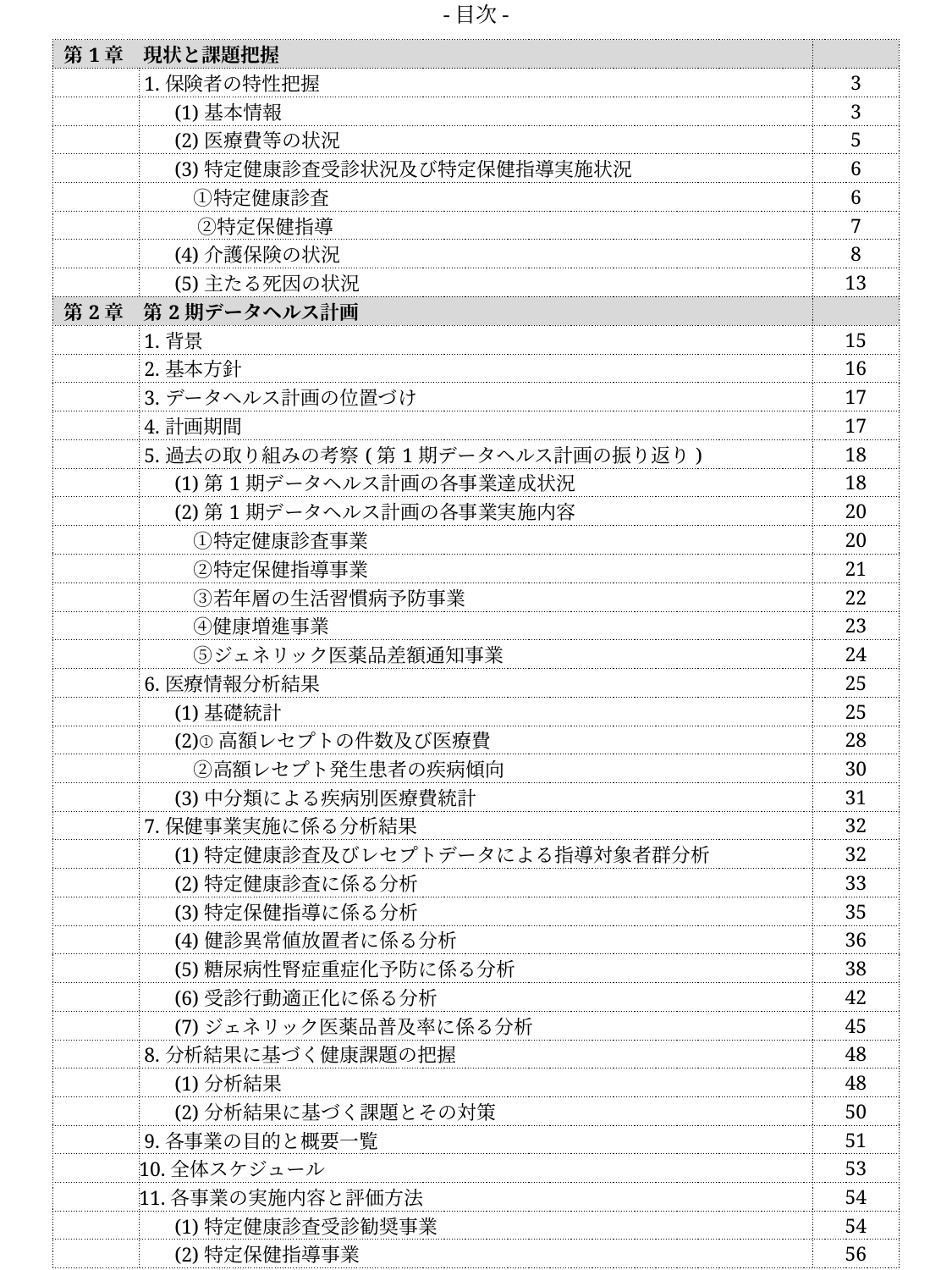

-目次-
| 第1章　現状と課題把握 |  |  |
| --- | --- | --- |
|  | 1.保険者の特性把握 | 3 |
|  | (1)基本情報 | 3 |
|  | (2)医療費等の状況 | 5 |
|  | (3)特定健康診査受診状況及び特定保健指導実施状況 | 6 |
|  | ①特定健康診査 | 6 |
|  | ②特定保健指導 | 7 |
|  | (4)介護保険の状況 | 8 |
|  | (5)主たる死因の状況 | 13 |
| 第2章　第2期データヘルス計画 |  |  |
|  | 1.背景 | 15 |
|  | 2.基本方針 | 16 |
|  | 3.データヘルス計画の位置づけ | 17 |
|  | 4.計画期間 | 17 |
|  | 5.過去の取り組みの考察(第1期データヘルス計画の振り返り) | 18 |
|  | (1)第1期データヘルス計画の各事業達成状況 | 18 |
|  | (2)第1期データヘルス計画の各事業実施内容 | 20 |
|  | ①特定健康診査事業 | 20 |
|  | ②特定保健指導事業 | 21 |
|  | ③若年層の生活習慣病予防事業 | 22 |
|  | ④健康増進事業 | 23 |
|  | ⑤ジェネリック医薬品差額通知事業 | 24 |
|  | 6.医療情報分析結果 | 25 |
|  | (1)基礎統計 | 25 |
|  | (2)①高額レセプトの件数及び医療費 | 28 |
|  | ②高額レセプト発生患者の疾病傾向 | 30 |
|  | (3)中分類による疾病別医療費統計 | 31 |
|  | 7.保健事業実施に係る分析結果 | 32 |
|  | (1)特定健康診査及びレセプトデータによる指導対象者群分析 | 32 |
|  | (2)特定健康診査に係る分析 | 33 |
|  | (3)特定保健指導に係る分析 | 35 |
|  | (4)健診異常値放置者に係る分析 | 36 |
|  | (5)糖尿病性腎症重症化予防に係る分析 | 38 |
|  | (6)受診行動適正化に係る分析 | 42 |
|  | (7)ジェネリック医薬品普及率に係る分析 | 45 |
|  | 8.分析結果に基づく健康課題の把握 | 48 |
|  | (1)分析結果 | 48 |
|  | (2)分析結果に基づく課題とその対策 | 50 |
|  | 9.各事業の目的と概要一覧 | 51 |
|  | 10.全体スケジュール | 53 |
|  | 11.各事業の実施内容と評価方法 | 54 |
|  | (1)特定健康診査受診勧奨事業 | 54 |
|  | (2)特定保健指導事業 | 56 |